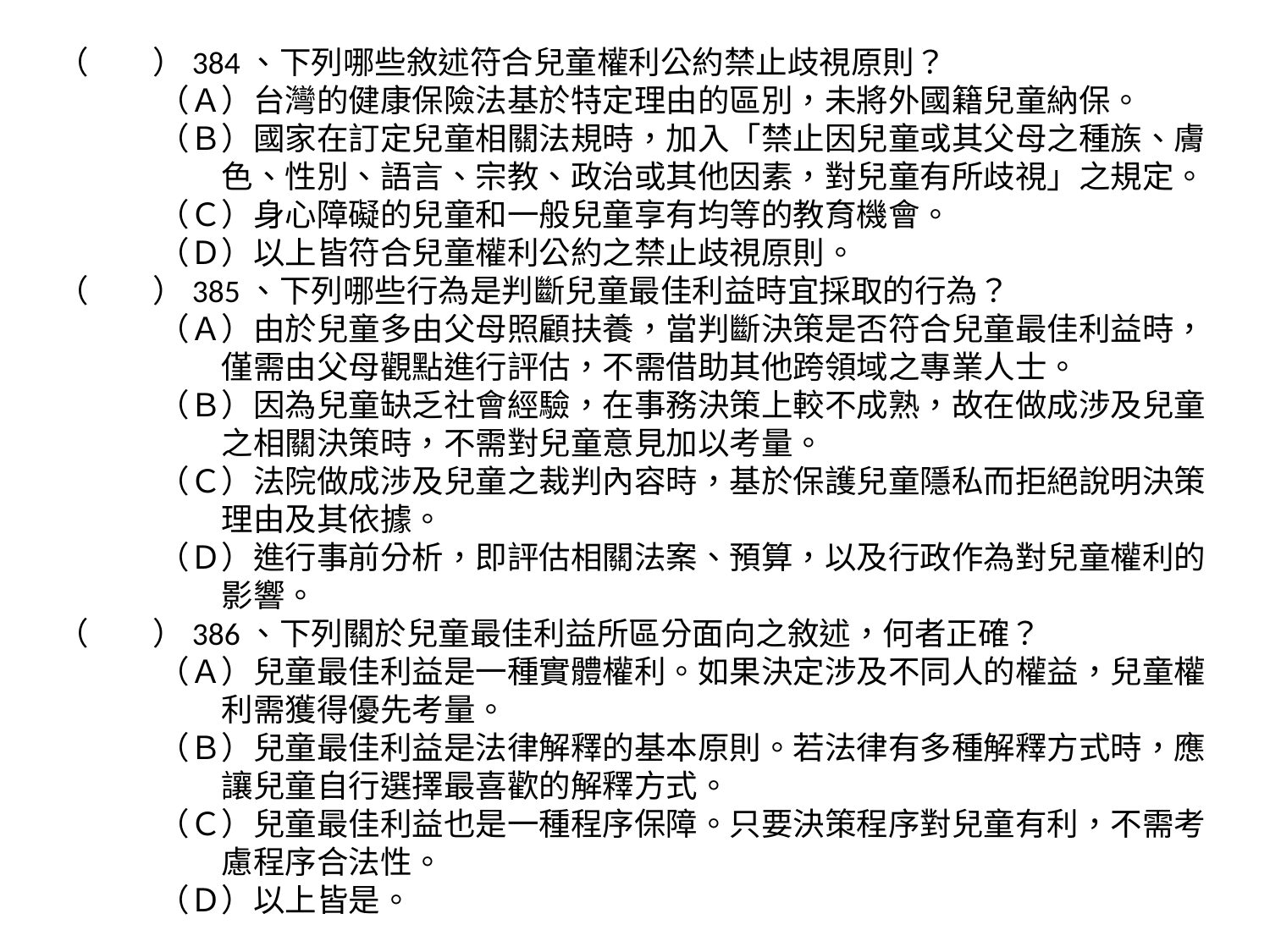

（　　）384、下列哪些敘述符合兒童權利公約禁止歧視原則？
（Ａ）台灣的健康保險法基於特定理由的區別，未將外國籍兒童納保。
（Ｂ）國家在訂定兒童相關法規時，加入「禁止因兒童或其父母之種族、膚色、性別、語言、宗教、政治或其他因素，對兒童有所歧視」之規定。
（Ｃ）身心障礙的兒童和一般兒童享有均等的教育機會。
（Ｄ）以上皆符合兒童權利公約之禁止歧視原則。
（　　）385、下列哪些行為是判斷兒童最佳利益時宜採取的行為？
（Ａ）由於兒童多由父母照顧扶養，當判斷決策是否符合兒童最佳利益時，僅需由父母觀點進行評估，不需借助其他跨領域之專業人士。
（Ｂ）因為兒童缺乏社會經驗，在事務決策上較不成熟，故在做成涉及兒童之相關決策時，不需對兒童意見加以考量。
（Ｃ）法院做成涉及兒童之裁判內容時，基於保護兒童隱私而拒絕說明決策理由及其依據。
（Ｄ）進行事前分析，即評估相關法案、預算，以及行政作為對兒童權利的影響。
（　　）386、下列關於兒童最佳利益所區分面向之敘述，何者正確？
（Ａ）兒童最佳利益是一種實體權利。如果決定涉及不同人的權益，兒童權利需獲得優先考量。
（Ｂ）兒童最佳利益是法律解釋的基本原則。若法律有多種解釋方式時，應讓兒童自行選擇最喜歡的解釋方式。
（Ｃ）兒童最佳利益也是一種程序保障。只要決策程序對兒童有利，不需考慮程序合法性。
（Ｄ）以上皆是。